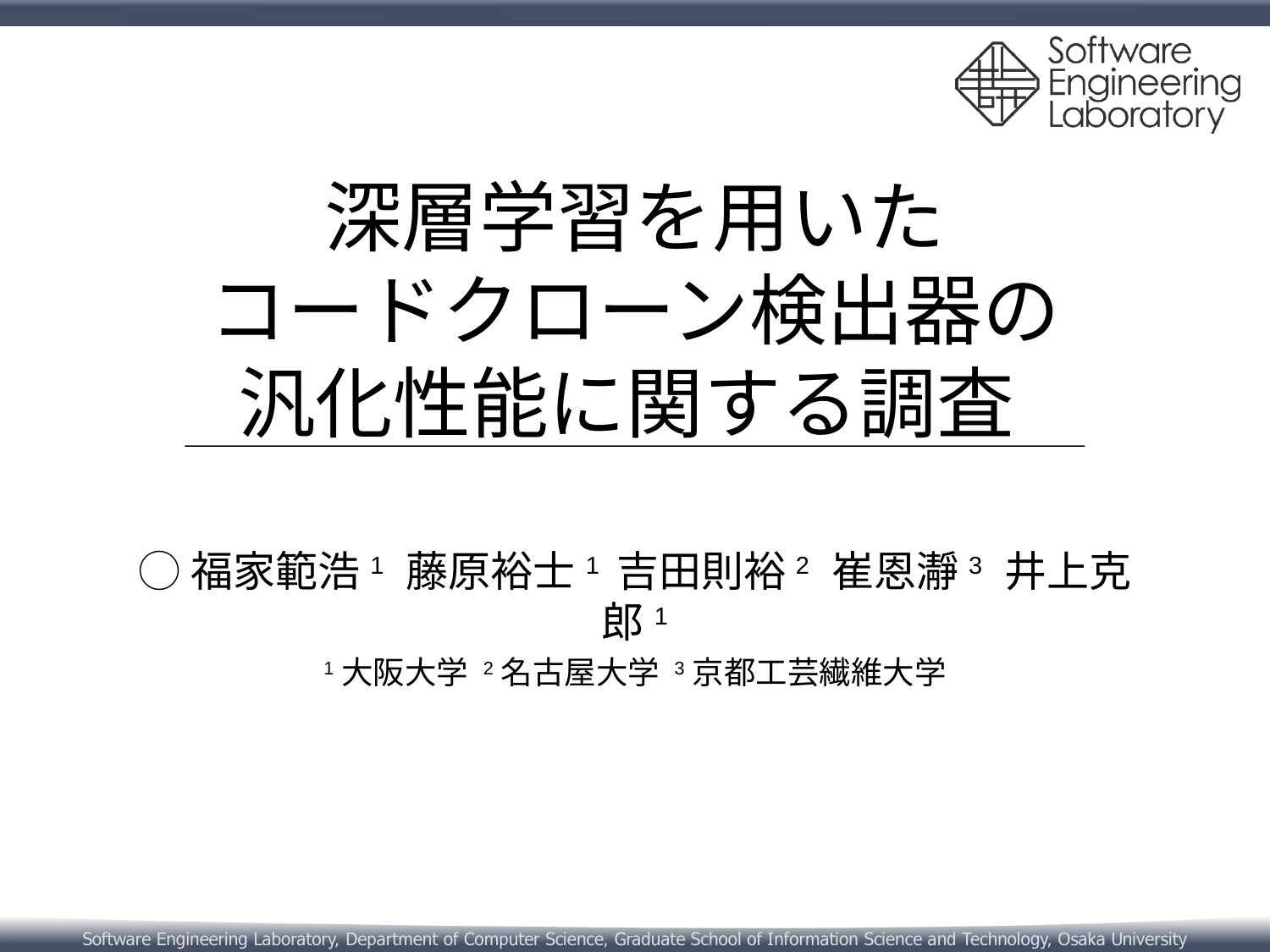

# 深層学習を用いた コードクローン検出器の 汎化性能に関する調査
◯福家範浩1 藤原裕士1 吉田則裕2 崔恩瀞3 井上克郎1
1大阪大学 2名古屋大学 3京都工芸繊維大学